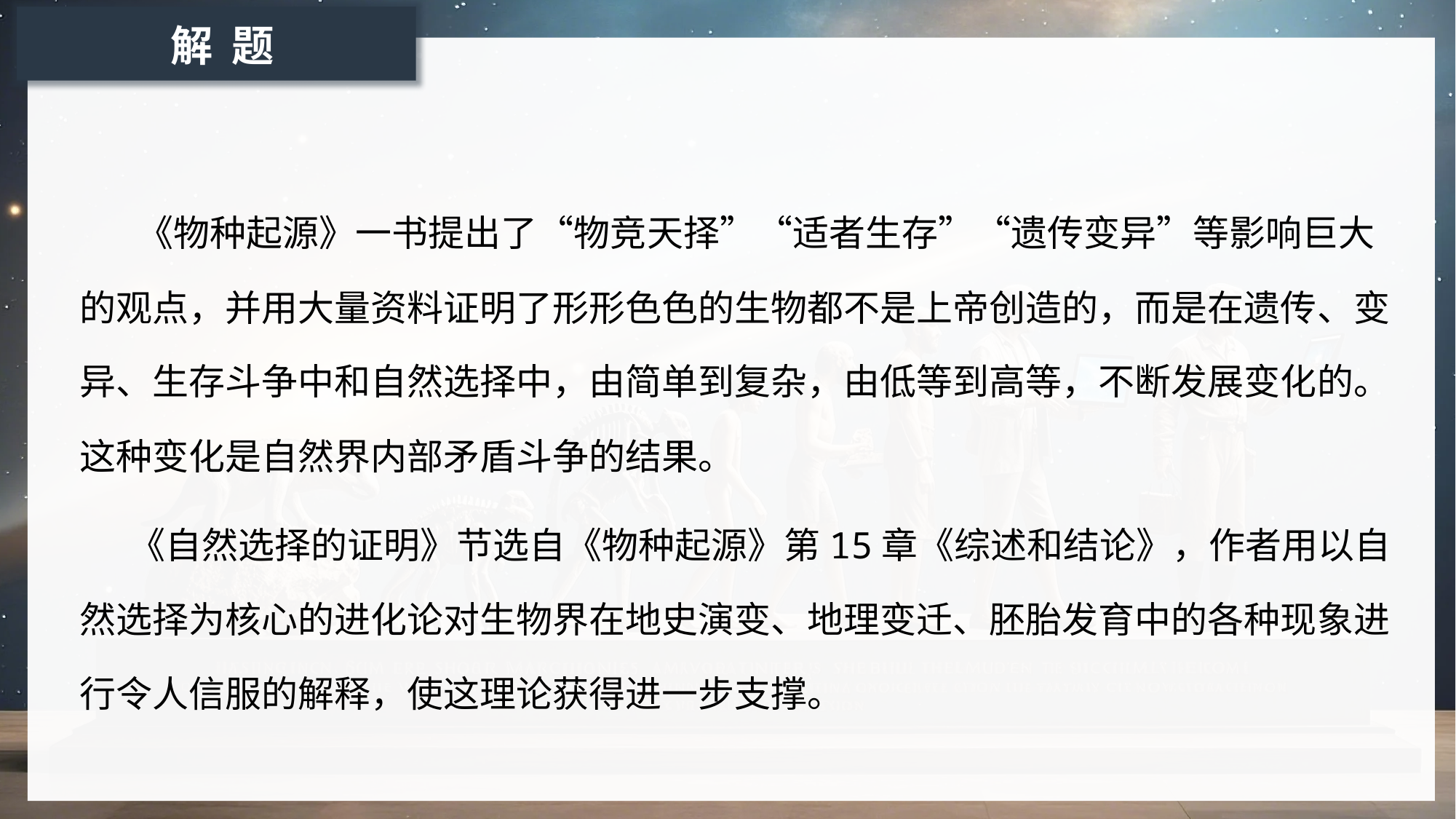

解  题

      《物种起源》一书提出了“物竞天择”“适者生存”“遗传变异”等影响巨大的观点，并用大量资料证明了形形色色的生物都不是上帝创造的，而是在遗传、变异、生存斗争中和自然选择中，由简单到复杂，由低等到高等，不断发展变化的。这种变化是自然界内部矛盾斗争的结果。
     《自然选择的证明》节选自《物种起源》第15章《综述和结论》，作者用以自然选择为核心的进化论对生物界在地史演变、地理变迁、胚胎发育中的各种现象进行令人信服的解释，使这理论获得进一步支撑。